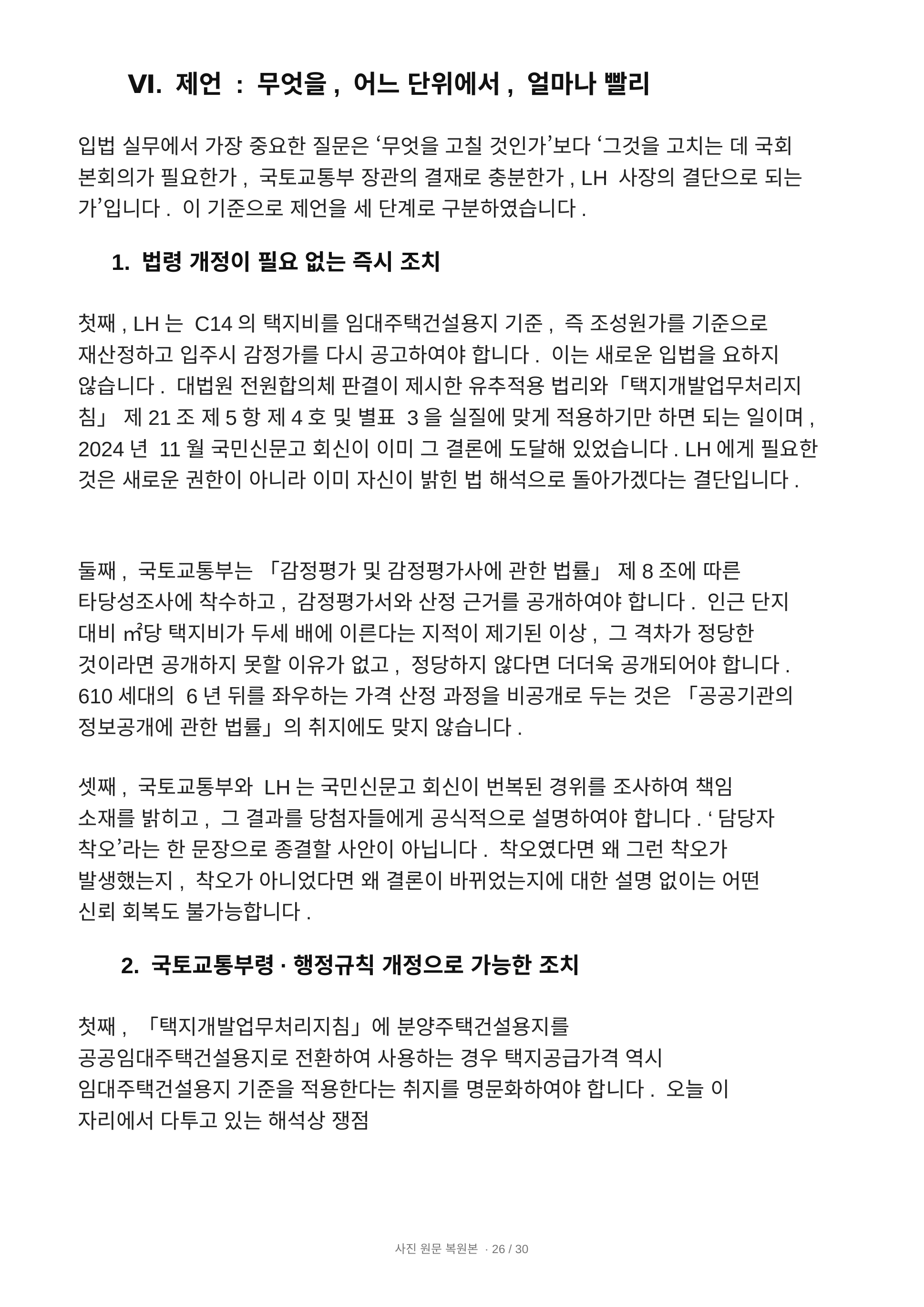

Ⅵ. 제언 : 무엇을, 어느 단위에서, 얼마나 빨리
입법 실무에서 가장 중요한 질문은 ‘무엇을 고칠 것인가’보다 ‘그것을 고치는 데 국회 본회의가 필요한가, 국토교통부 장관의 결재로 충분한가, LH 사장의 결단으로 되는가’입니다. 이 기준으로 제언을 세 단계로 구분하였습니다.
1. 법령 개정이 필요 없는 즉시 조치
첫째, LH는 C14의 택지비를 임대주택건설용지 기준, 즉 조성원가를 기준으로 재산정하고 입주시 감정가를 다시 공고하여야 합니다. 이는 새로운 입법을 요하지 않습니다. 대법원 전원합의체 판결이 제시한 유추적용 법리와「택지개발업무처리지침」 제21조 제5항 제4호 및 별표 3을 실질에 맞게 적용하기만 하면 되는 일이며, 2024년 11월 국민신문고 회신이 이미 그 결론에 도달해 있었습니다. LH에게 필요한 것은 새로운 권한이 아니라 이미 자신이 밝힌 법 해석으로 돌아가겠다는 결단입니다.
둘째, 국토교통부는 「감정평가 및 감정평가사에 관한 법률」 제8조에 따른 타당성조사에 착수하고, 감정평가서와 산정 근거를 공개하여야 합니다. 인근 단지 대비 ㎡당 택지비가 두세 배에 이른다는 지적이 제기된 이상, 그 격차가 정당한 것이라면 공개하지 못할 이유가 없고, 정당하지 않다면 더더욱 공개되어야 합니다. 610세대의 6년 뒤를 좌우하는 가격 산정 과정을 비공개로 두는 것은 「공공기관의 정보공개에 관한 법률」의 취지에도 맞지 않습니다.
셋째, 국토교통부와 LH는 국민신문고 회신이 번복된 경위를 조사하여 책임 소재를 밝히고, 그 결과를 당첨자들에게 공식적으로 설명하여야 합니다. ‘담당자 착오’라는 한 문장으로 종결할 사안이 아닙니다. 착오였다면 왜 그런 착오가 발생했는지, 착오가 아니었다면 왜 결론이 바뀌었는지에 대한 설명 없이는 어떤 신뢰 회복도 불가능합니다.
2. 국토교통부령·행정규칙 개정으로 가능한 조치
첫째, 「택지개발업무처리지침」에 분양주택건설용지를 공공임대주택건설용지로 전환하여 사용하는 경우 택지공급가격 역시 임대주택건설용지 기준을 적용한다는 취지를 명문화하여야 합니다. 오늘 이 자리에서 다투고 있는 해석상 쟁점
사진 원문 복원본 · 26 / 30